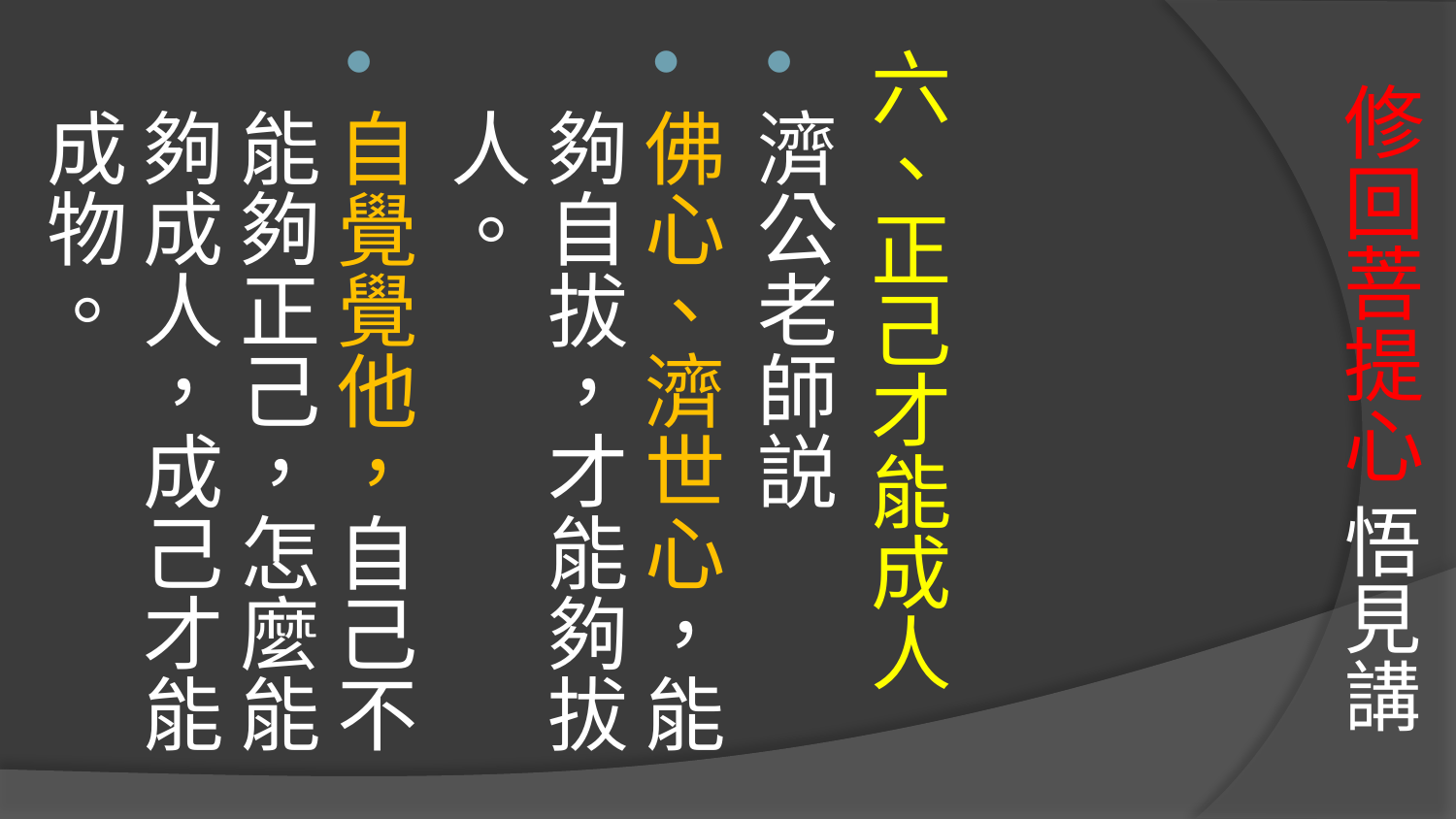

# 修回菩提心 悟見講
六、正己才能成人
濟公老師説
佛心、濟世心，能夠自拔，才能夠拔人。
自覺覺他，自己不能夠正己，怎麼能夠成人，成己才能成物。